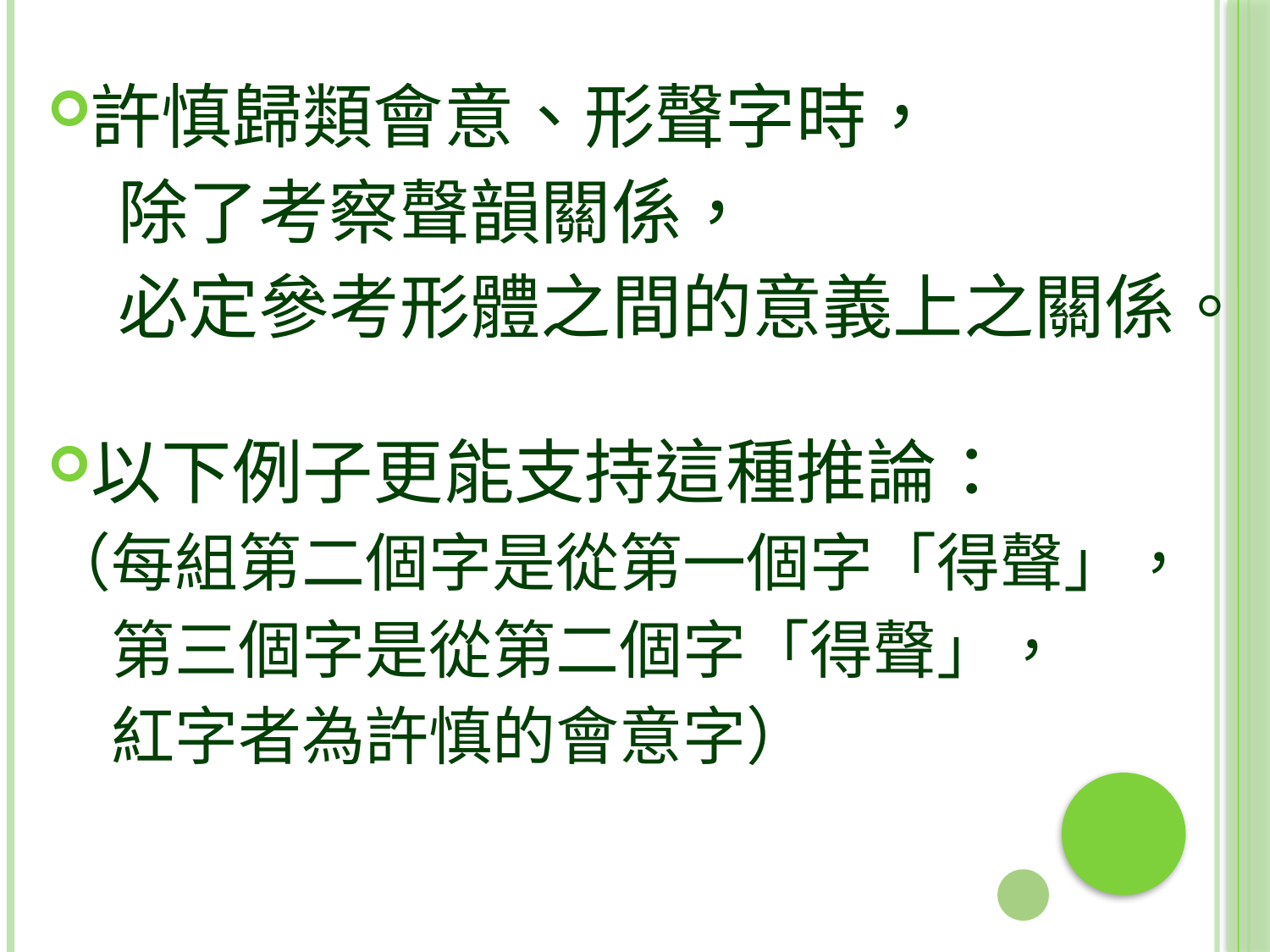

許慎歸類會意、形聲字時，
　除了考察聲韻關係，
　必定參考形體之間的意義上之關係。

以下例子更能支持這種推論：
（每組第二個字是從第一個字「得聲」，
　第三個字是從第二個字「得聲」，
　紅字者為許慎的會意字）